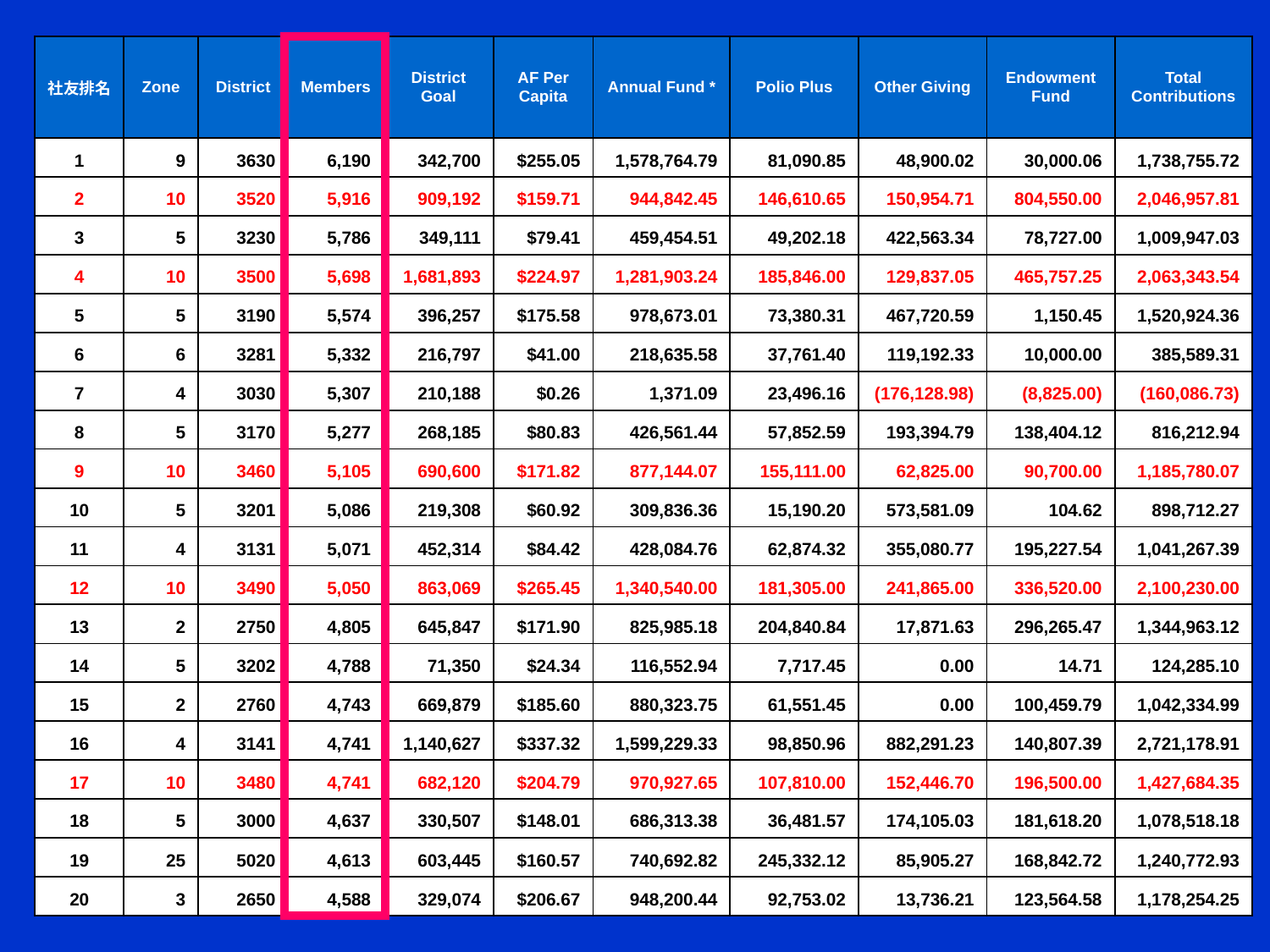

| 社友排名 | Zone | District | Members | District Goal | AF Per Capita | Annual Fund \* | Polio Plus | Other Giving | Endowment Fund | Total Contributions |
| --- | --- | --- | --- | --- | --- | --- | --- | --- | --- | --- |
| 1 | 9 | 3630 | 6,190 | 342,700 | $255.05 | 1,578,764.79 | 81,090.85 | 48,900.02 | 30,000.06 | 1,738,755.72 |
| 2 | 10 | 3520 | 5,916 | 909,192 | $159.71 | 944,842.45 | 146,610.65 | 150,954.71 | 804,550.00 | 2,046,957.81 |
| 3 | 5 | 3230 | 5,786 | 349,111 | $79.41 | 459,454.51 | 49,202.18 | 422,563.34 | 78,727.00 | 1,009,947.03 |
| 4 | 10 | 3500 | 5,698 | 1,681,893 | $224.97 | 1,281,903.24 | 185,846.00 | 129,837.05 | 465,757.25 | 2,063,343.54 |
| 5 | 5 | 3190 | 5,574 | 396,257 | $175.58 | 978,673.01 | 73,380.31 | 467,720.59 | 1,150.45 | 1,520,924.36 |
| 6 | 6 | 3281 | 5,332 | 216,797 | $41.00 | 218,635.58 | 37,761.40 | 119,192.33 | 10,000.00 | 385,589.31 |
| 7 | 4 | 3030 | 5,307 | 210,188 | $0.26 | 1,371.09 | 23,496.16 | (176,128.98) | (8,825.00) | (160,086.73) |
| 8 | 5 | 3170 | 5,277 | 268,185 | $80.83 | 426,561.44 | 57,852.59 | 193,394.79 | 138,404.12 | 816,212.94 |
| 9 | 10 | 3460 | 5,105 | 690,600 | $171.82 | 877,144.07 | 155,111.00 | 62,825.00 | 90,700.00 | 1,185,780.07 |
| 10 | 5 | 3201 | 5,086 | 219,308 | $60.92 | 309,836.36 | 15,190.20 | 573,581.09 | 104.62 | 898,712.27 |
| 11 | 4 | 3131 | 5,071 | 452,314 | $84.42 | 428,084.76 | 62,874.32 | 355,080.77 | 195,227.54 | 1,041,267.39 |
| 12 | 10 | 3490 | 5,050 | 863,069 | $265.45 | 1,340,540.00 | 181,305.00 | 241,865.00 | 336,520.00 | 2,100,230.00 |
| 13 | 2 | 2750 | 4,805 | 645,847 | $171.90 | 825,985.18 | 204,840.84 | 17,871.63 | 296,265.47 | 1,344,963.12 |
| 14 | 5 | 3202 | 4,788 | 71,350 | $24.34 | 116,552.94 | 7,717.45 | 0.00 | 14.71 | 124,285.10 |
| 15 | 2 | 2760 | 4,743 | 669,879 | $185.60 | 880,323.75 | 61,551.45 | 0.00 | 100,459.79 | 1,042,334.99 |
| 16 | 4 | 3141 | 4,741 | 1,140,627 | $337.32 | 1,599,229.33 | 98,850.96 | 882,291.23 | 140,807.39 | 2,721,178.91 |
| 17 | 10 | 3480 | 4,741 | 682,120 | $204.79 | 970,927.65 | 107,810.00 | 152,446.70 | 196,500.00 | 1,427,684.35 |
| 18 | 5 | 3000 | 4,637 | 330,507 | $148.01 | 686,313.38 | 36,481.57 | 174,105.03 | 181,618.20 | 1,078,518.18 |
| 19 | 25 | 5020 | 4,613 | 603,445 | $160.57 | 740,692.82 | 245,332.12 | 85,905.27 | 168,842.72 | 1,240,772.93 |
| 20 | 3 | 2650 | 4,588 | 329,074 | $206.67 | 948,200.44 | 92,753.02 | 13,736.21 | 123,564.58 | 1,178,254.25 |